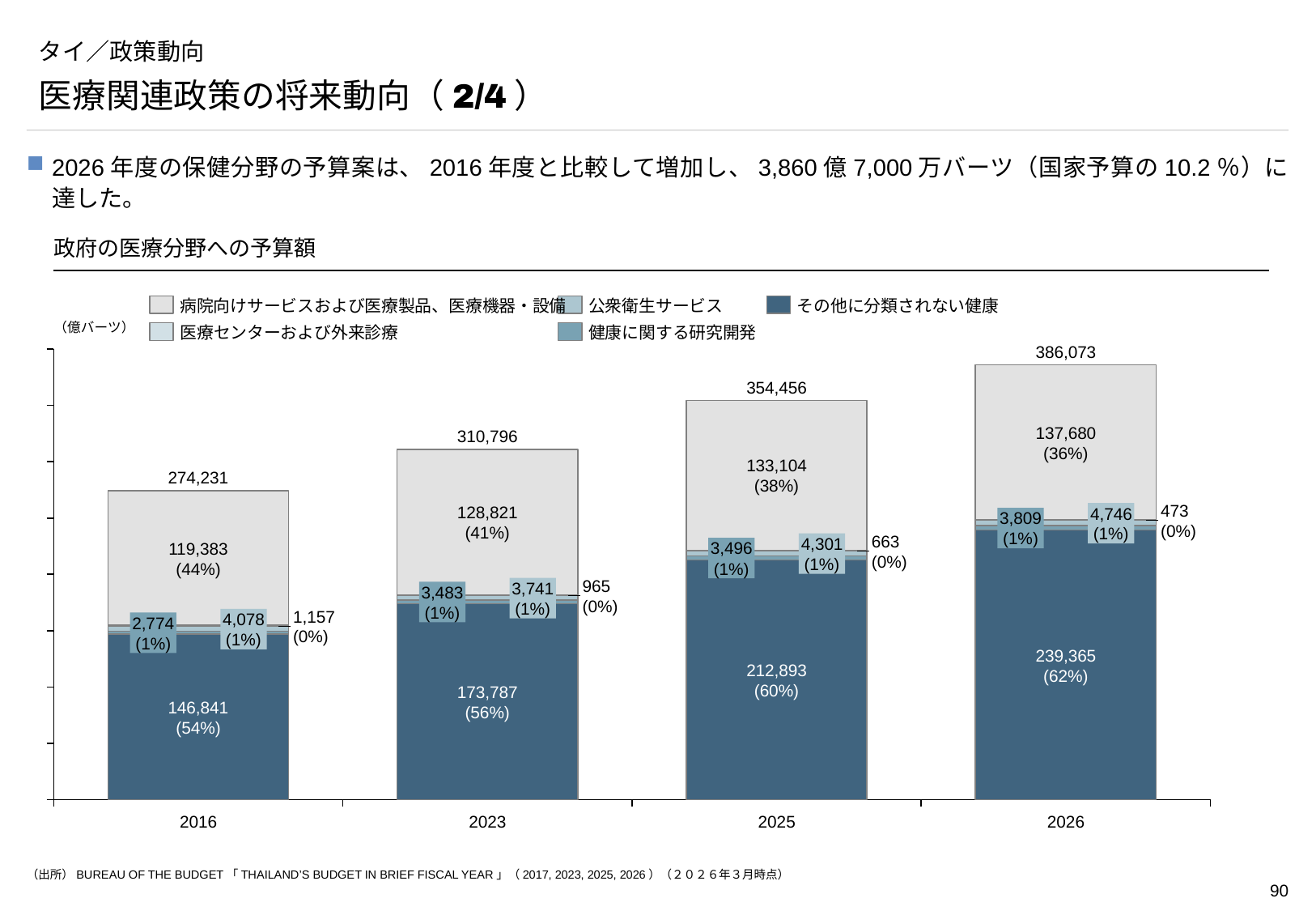

# タイ／政策動向
医療関連政策の将来動向（2/4）
2026年度の保健分野の予算案は、2016年度と比較して増加し、3,860億7,000万バーツ（国家予算の10.2％）に達した。
政府の医療分野への予算額
病院向けサービスおよび医療製品、医療機器・設備
公衆衛生サービス
その他に分類されない健康

（億バーツ）
医療センターおよび外来診療
健康に関する研究開発

### Chart

| Category |  |  |  |  |  |
|---|---|---|---|---|---|
386,073
354,456
137,680
(36%)
310,796
133,104
(38%)
274,231
473
(0%)
128,821
(41%)
4,746
(1%)
3,809
(1%)
663
(0%)
4,301
(1%)
3,496
(1%)
119,383
(44%)
965
(0%)
3,741
(1%)
3,483
(1%)
1,157
(0%)
4,078
(1%)
2,774
(1%)
239,365
(62%)
212,893
(60%)
173,787
(56%)
146,841
(54%)
2016
2023
2025
2026
（出所）BUREAU OF THE BUDGET「THAILAND’S BUDGET IN BRIEF FISCAL YEAR」（2017, 2023, 2025, 2026）（２０２６年３月時点）